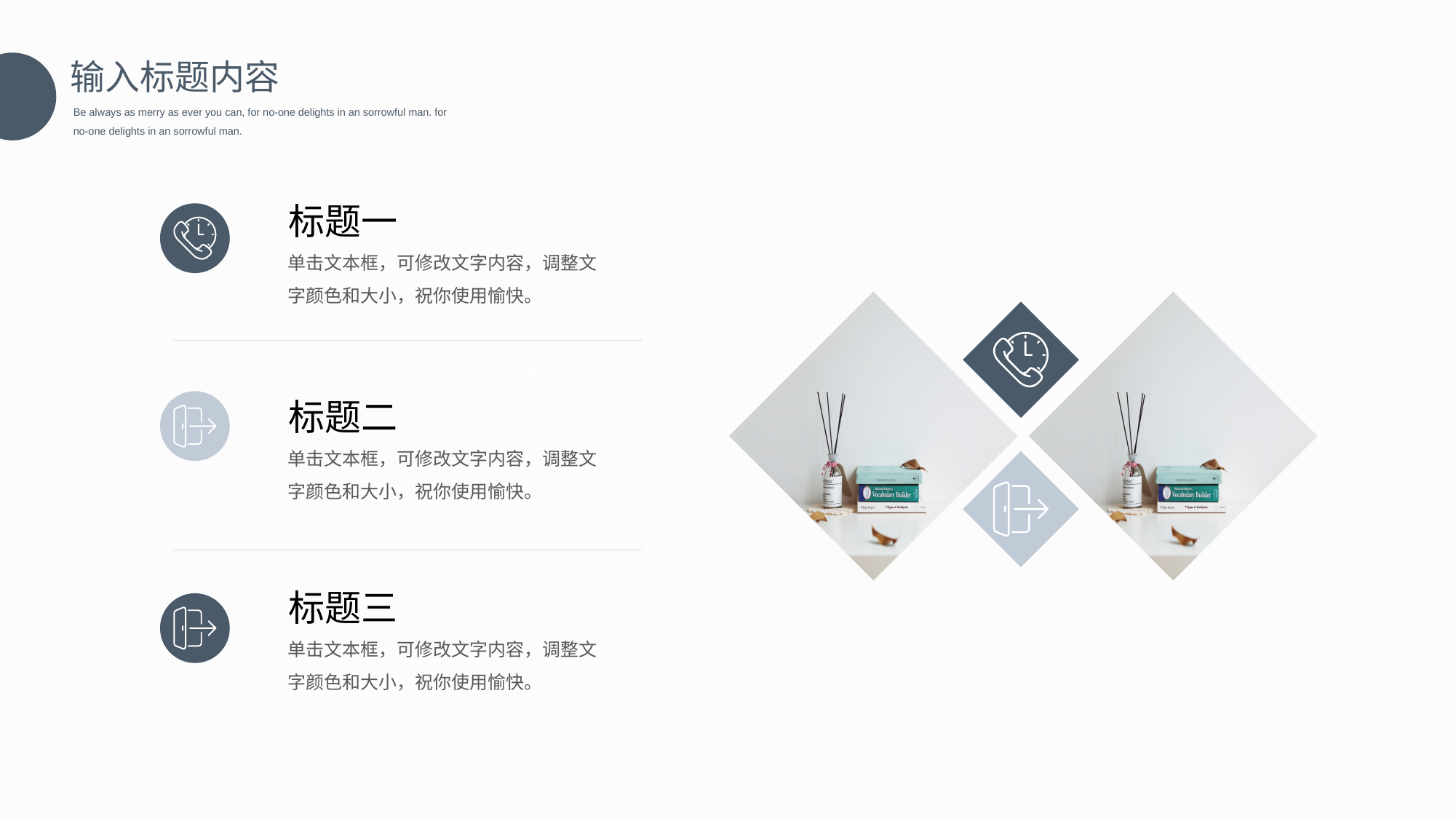

输入标题内容

Be always as merry as ever you can, for no-one delights in an sorrowful man. for no-one delights in an sorrowful man.
标题一

单击文本框，可修改文字内容，调整文字颜色和大小，祝你使用愉快。

标题二

单击文本框，可修改文字内容，调整文字颜色和大小，祝你使用愉快。

标题三

单击文本框，可修改文字内容，调整文字颜色和大小，祝你使用愉快。